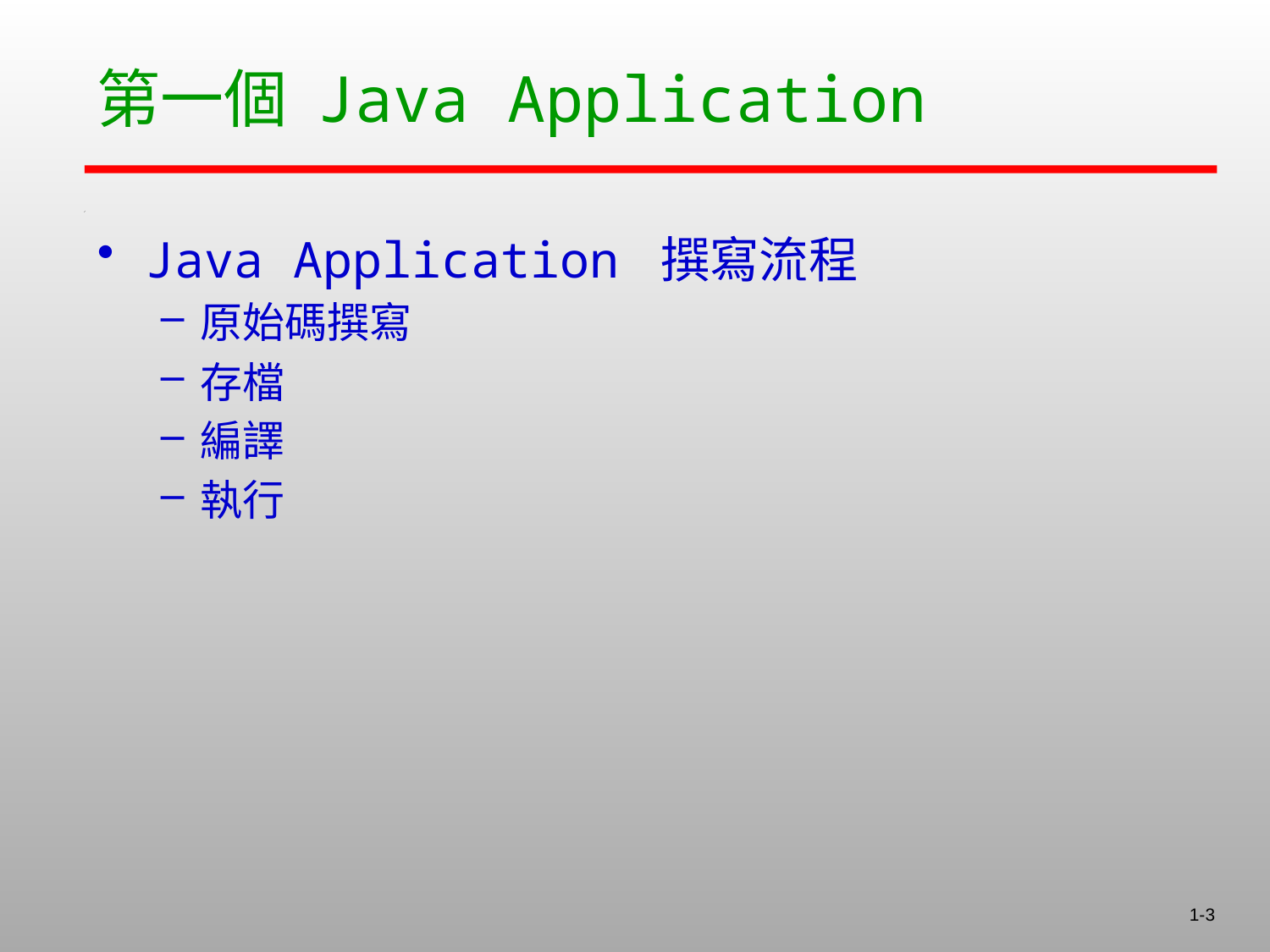

# 第一個 Java Application
Java Application 撰寫流程
原始碼撰寫
存檔
編譯
執行
1-3